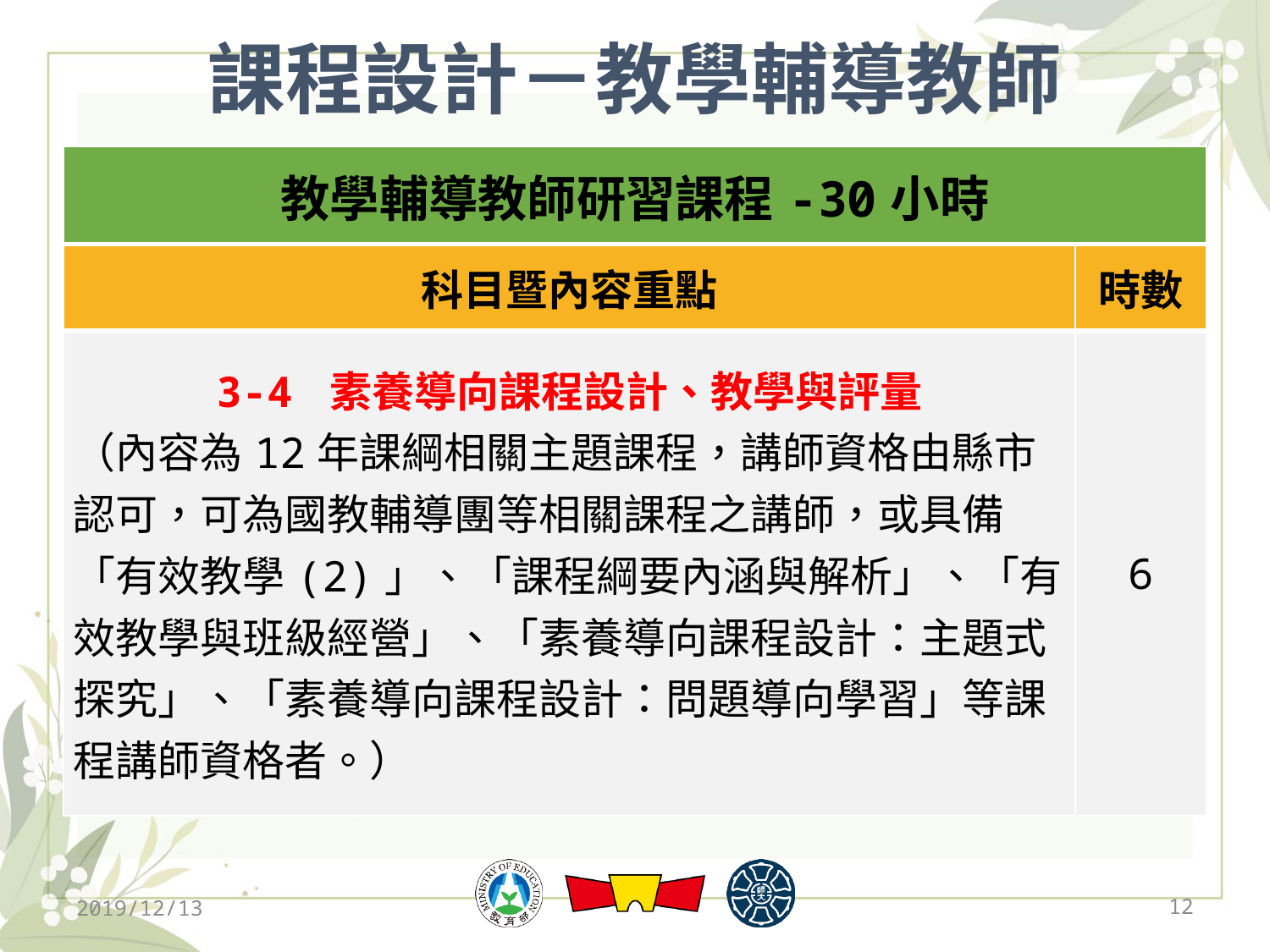

# 課程設計－教學輔導教師
| 教學輔導教師研習課程-30小時 |  |
| --- | --- |
| 科目暨內容重點 | 時數 |
| 3-4 素養導向課程設計、教學與評量 （內容為12年課綱相關主題課程，講師資格由縣市認可，可為國教輔導團等相關課程之講師，或具備「有效教學(2)」、「課程綱要內涵與解析」、「有效教學與班級經營」、「素養導向課程設計：主題式探究」、「素養導向課程設計：問題導向學習」等課程講師資格者。） | 6 |
2019/12/13
12